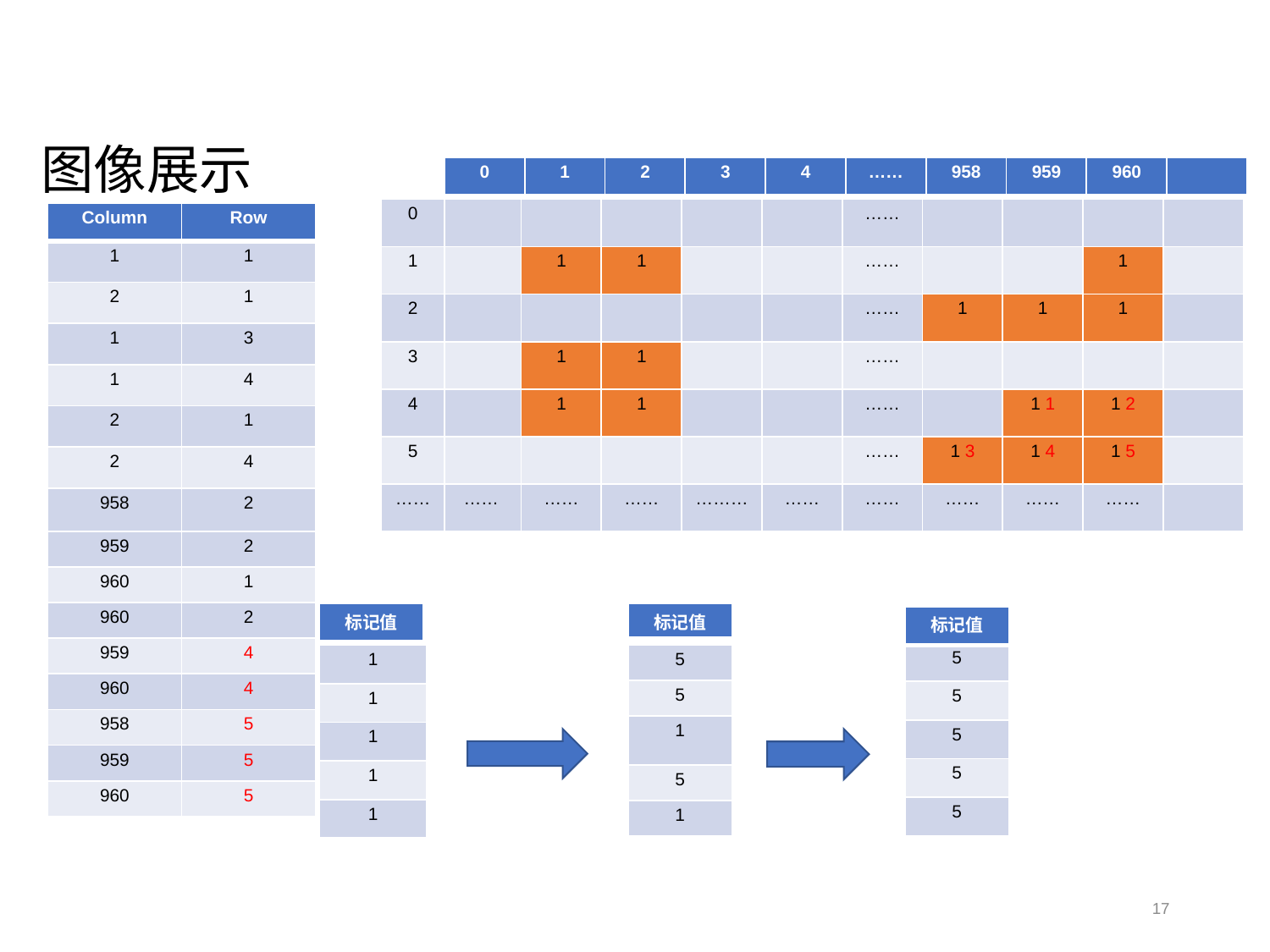

# 图像展示
| 0 | 1 | 2 | 3 | 4 | …… | 958 | 959 | 960 |  |
| --- | --- | --- | --- | --- | --- | --- | --- | --- | --- |
| 0 |
| --- |
| 1 |
| 2 |
| 3 |
| 4 |
| 5 |
| …… |
|  |  |  |  |  | …… |  |  |  |  |
| --- | --- | --- | --- | --- | --- | --- | --- | --- | --- |
|  | 1 | 1 |  |  | …… |  |  | 1 |  |
|  |  |  |  |  | …… | 1 | 1 | 1 |  |
|  | 1 | 1 |  |  | …… |  |  |  |  |
|  | 1 | 1 |  |  | …… |  | 1 1 | 1 2 |  |
|  |  |  |  |  | …… | 1 3 | 1 4 | 1 5 |  |
| …… | …… | …… | ……… | …… | …… | …… | …… | …… |  |
| Column | Row |
| --- | --- |
| 1 | 1 |
| 2 | 1 |
| 1 | 3 |
| 1 | 4 |
| 2 | 1 |
| 2 | 4 |
| 958 | 2 |
| 959 | 2 |
| --- | --- |
| 960 | 1 |
| 960 | 2 |
| 959 | 4 |
| 960 | 4 |
| 958 | 5 |
| 959 | 5 |
| 960 | 5 |
| 标记值 |
| --- |
| 标记值 |
| --- |
| 标记值 |
| --- |
| 5 |
| --- |
| 5 |
| 5 |
| 5 |
| 5 |
| 5 |
| --- |
| 5 |
| 1 |
| 5 |
| 1 |
| 1 |
| --- |
| 1 |
| 1 |
| 1 |
| 1 |

17